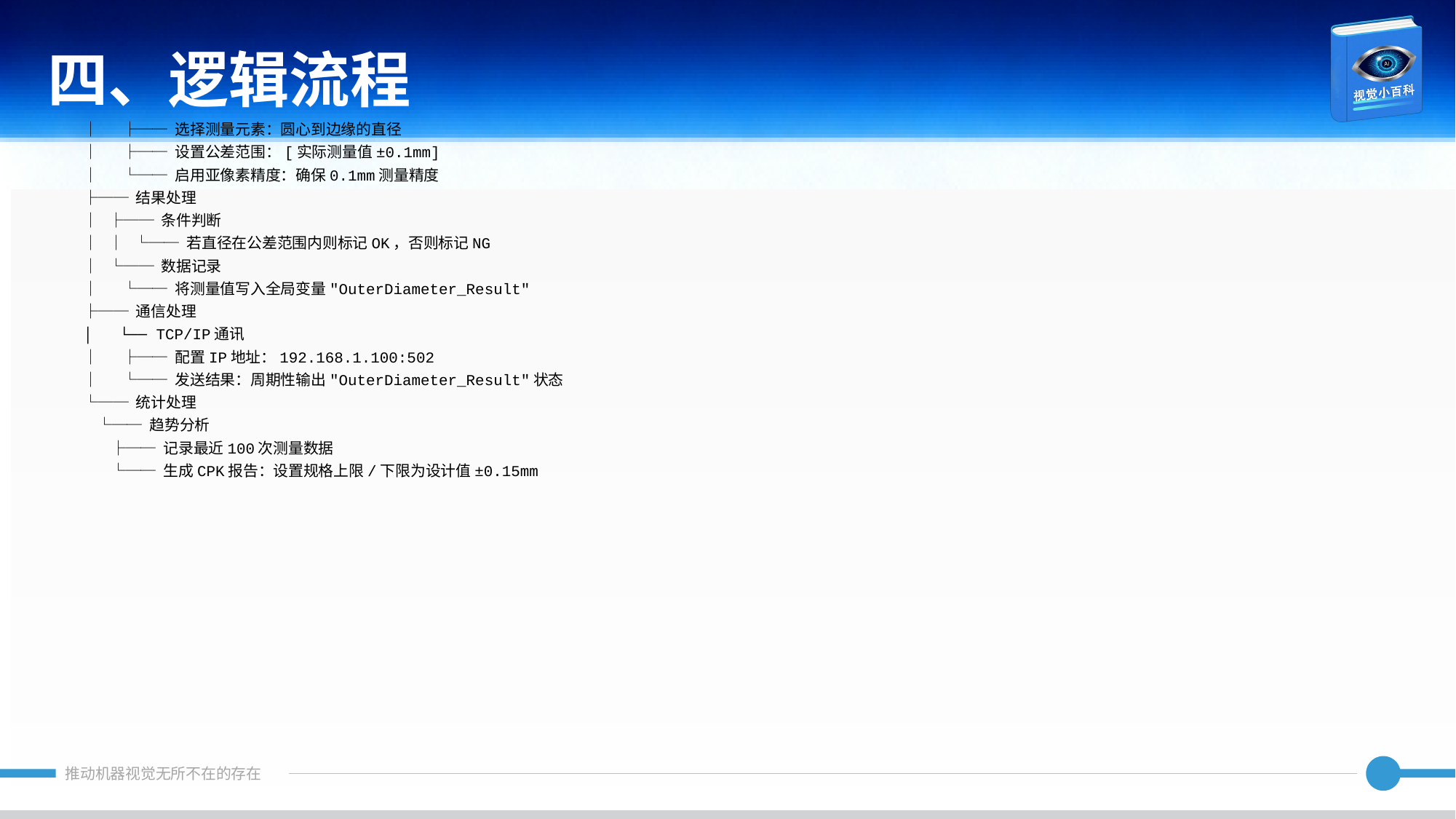

四、逻辑流程

│       ├── 选择测量元素：圆心到边缘的直径
│       ├── 设置公差范围：[实际测量值±0.1mm]
│       └── 启用亚像素精度：确保0.1mm测量精度
├── 结果处理
│   ├── 条件判断
│   │   └── 若直径在公差范围内则标记OK，否则标记NG
│   └── 数据记录
│       └── 将测量值写入全局变量"OuterDiameter_Result"
├── 通信处理
│   └── TCP/IP通讯
│       ├── 配置IP地址：192.168.1.100:502
│       └── 发送结果：周期性输出"OuterDiameter_Result"状态
└── 统计处理
    └── 趋势分析
        ├── 记录最近100次测量数据
        └── 生成CPK报告：设置规格上限/下限为设计值±0.15mm
9